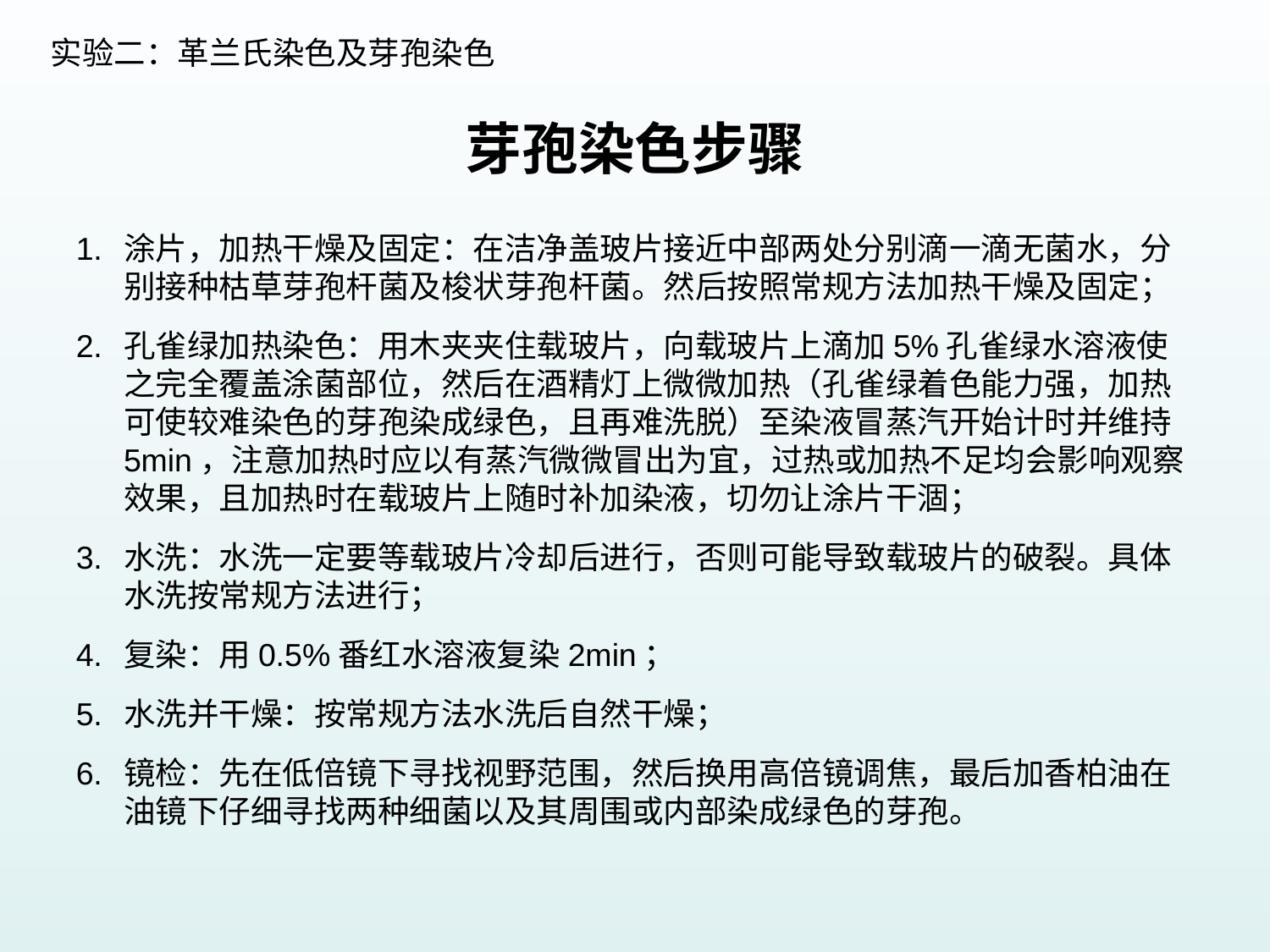

实验二：革兰氏染色及芽孢染色
# 芽孢染色步骤
涂片，加热干燥及固定：在洁净盖玻片接近中部两处分别滴一滴无菌水，分别接种枯草芽孢杆菌及梭状芽孢杆菌。然后按照常规方法加热干燥及固定；
孔雀绿加热染色：用木夹夹住载玻片，向载玻片上滴加5%孔雀绿水溶液使之完全覆盖涂菌部位，然后在酒精灯上微微加热（孔雀绿着色能力强，加热可使较难染色的芽孢染成绿色，且再难洗脱）至染液冒蒸汽开始计时并维持5min，注意加热时应以有蒸汽微微冒出为宜，过热或加热不足均会影响观察效果，且加热时在载玻片上随时补加染液，切勿让涂片干涸；
水洗：水洗一定要等载玻片冷却后进行，否则可能导致载玻片的破裂。具体水洗按常规方法进行；
复染：用0.5%番红水溶液复染2min；
水洗并干燥：按常规方法水洗后自然干燥；
镜检：先在低倍镜下寻找视野范围，然后换用高倍镜调焦，最后加香柏油在油镜下仔细寻找两种细菌以及其周围或内部染成绿色的芽孢。